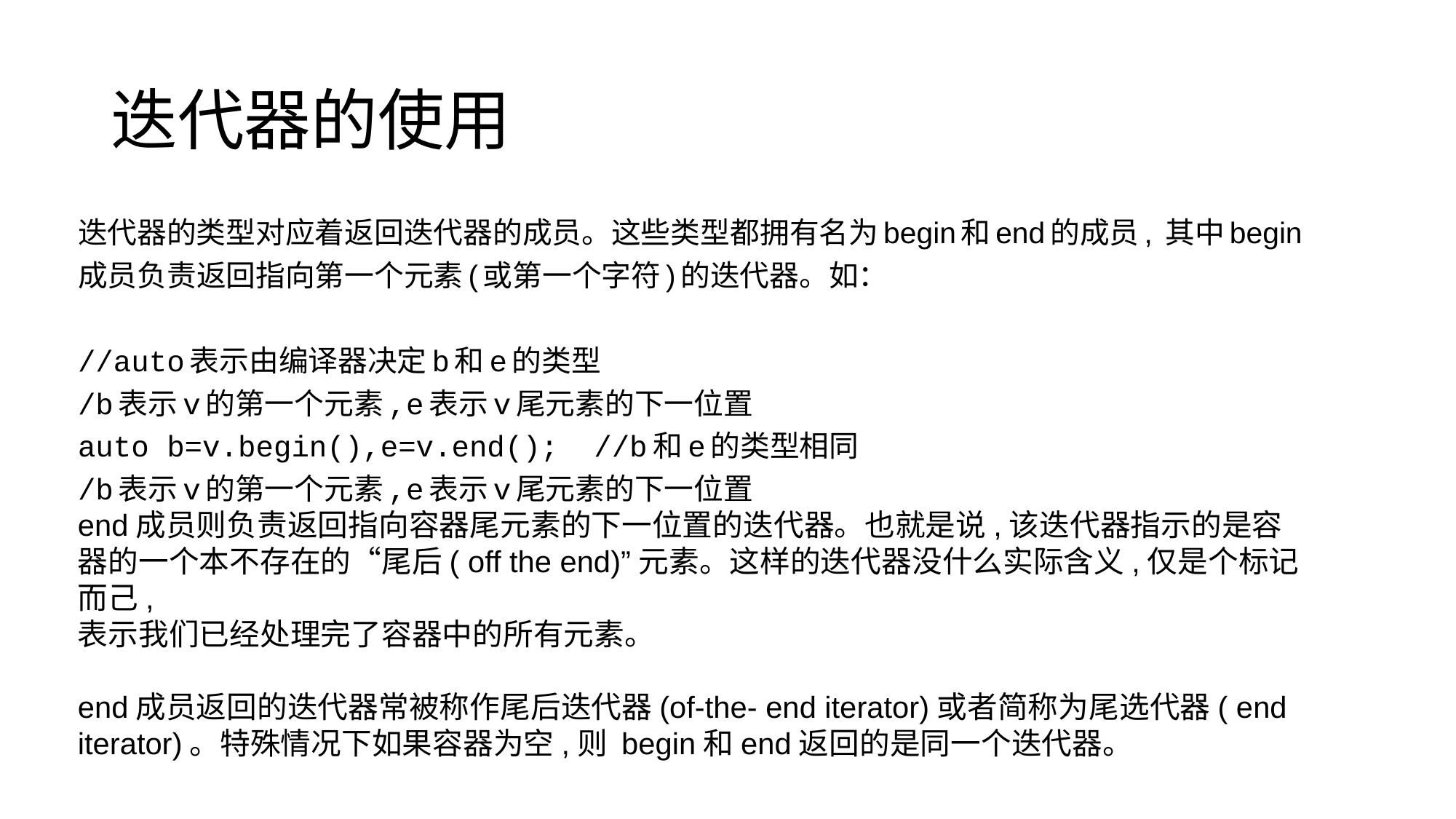

# 迭代器的使用
迭代器的类型对应着返回迭代器的成员。这些类型都拥有名为begin和end的成员, 其中begin
成员负责返回指向第一个元素(或第一个字符)的迭代器。如：

//auto表示由编译器决定b和e的类型
/b表示v的第一个元素,e表示v尾元素的下一位置
auto b=v.begin(),e=v.end();  //b和e的类型相同
/b表示v的第一个元素,e表示v尾元素的下一位置

end成员则负责返回指向容器尾元素的下一位置的迭代器。也就是说,该迭代器指示的是容
器的一个本不存在的“尾后( off the end)”元素。这样的迭代器没什么实际含义,仅是个标记而己,
表示我们已经处理完了容器中的所有元素。

end成员返回的迭代器常被称作尾后迭代器(of-the- end iterator)或者简称为尾选代器( end iterator)。特殊情况下如果容器为空,则 begin和end返回的是同一个迭代器。